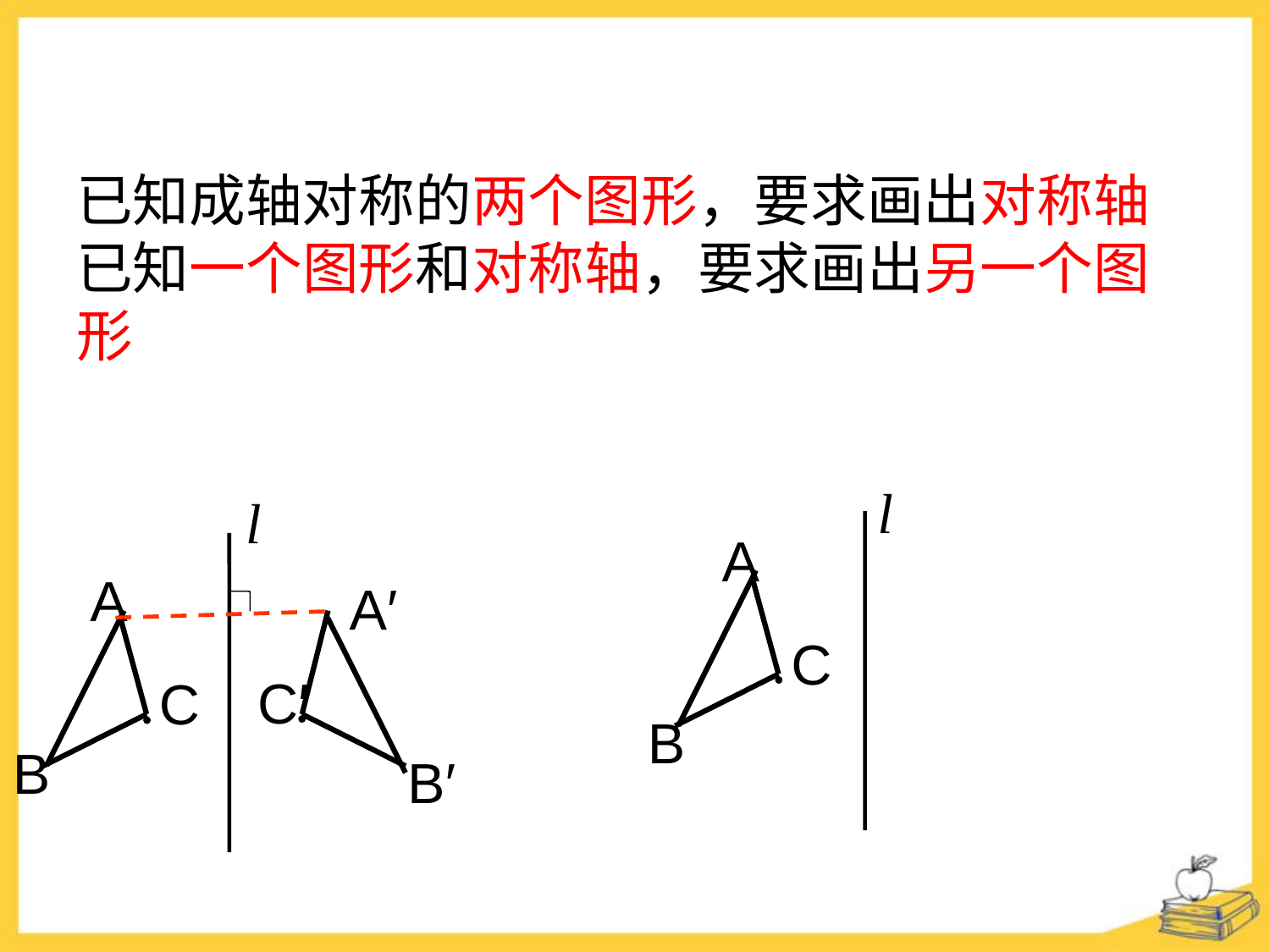

已知成轴对称的两个图形，要求画出对称轴
已知一个图形和对称轴，要求画出另一个图形
l

A

C
●

B
l

A
A′

C′
C
●
●

B
B′